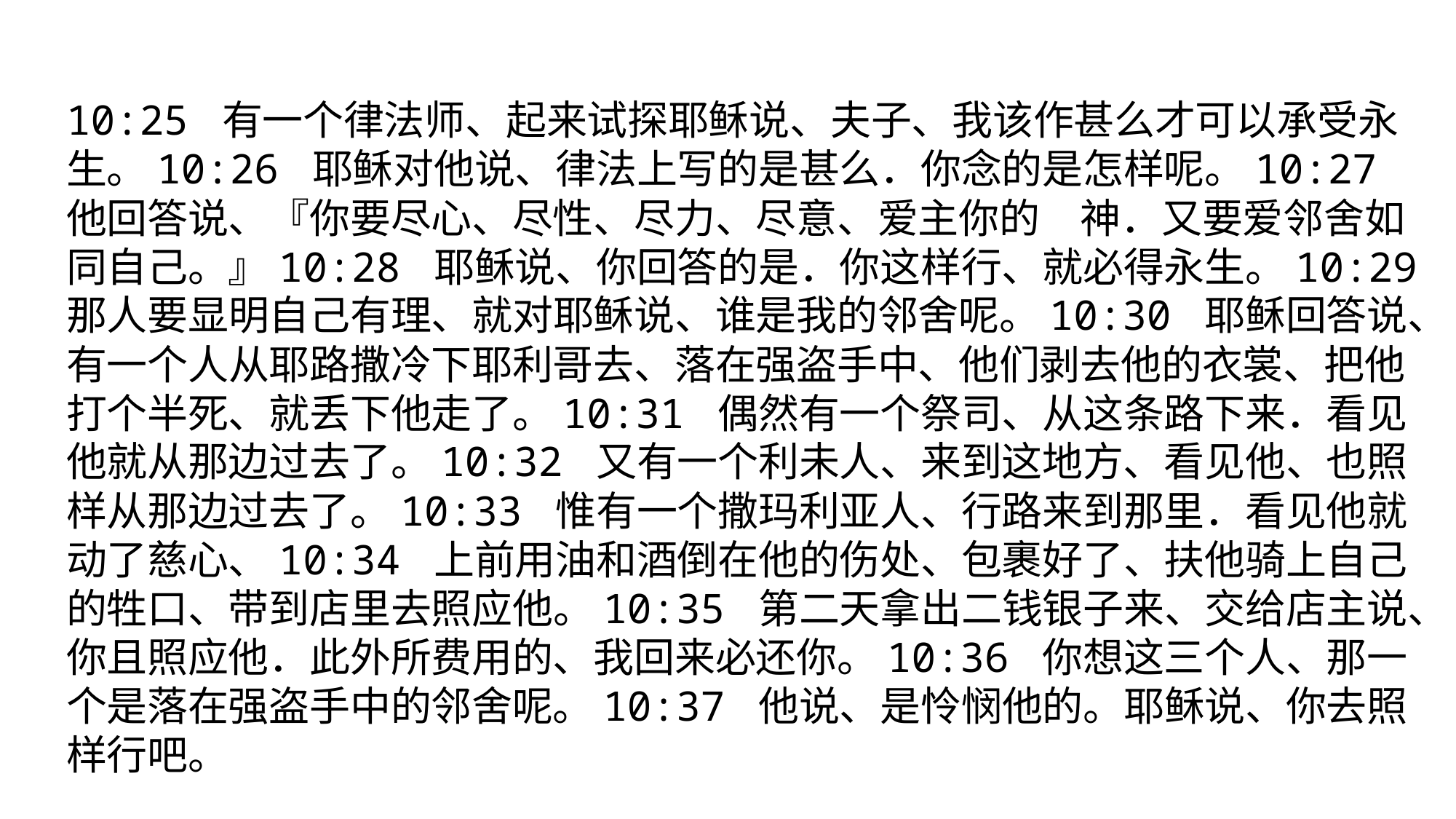

#
10:25 有一个律法师、起来试探耶稣说、夫子、我该作甚么才可以承受永生。10:26 耶稣对他说、律法上写的是甚么．你念的是怎样呢。10:27 他回答说、『你要尽心、尽性、尽力、尽意、爱主你的　神．又要爱邻舍如同自己。』10:28 耶稣说、你回答的是．你这样行、就必得永生。10:29 那人要显明自己有理、就对耶稣说、谁是我的邻舍呢。10:30 耶稣回答说、有一个人从耶路撒冷下耶利哥去、落在强盗手中、他们剥去他的衣裳、把他打个半死、就丢下他走了。10:31 偶然有一个祭司、从这条路下来．看见他就从那边过去了。10:32 又有一个利未人、来到这地方、看见他、也照样从那边过去了。10:33 惟有一个撒玛利亚人、行路来到那里．看见他就动了慈心、10:34 上前用油和酒倒在他的伤处、包裹好了、扶他骑上自己的牲口、带到店里去照应他。10:35 第二天拿出二钱银子来、交给店主说、你且照应他．此外所费用的、我回来必还你。10:36 你想这三个人、那一个是落在强盗手中的邻舍呢。10:37 他说、是怜悯他的。耶稣说、你去照样行吧。